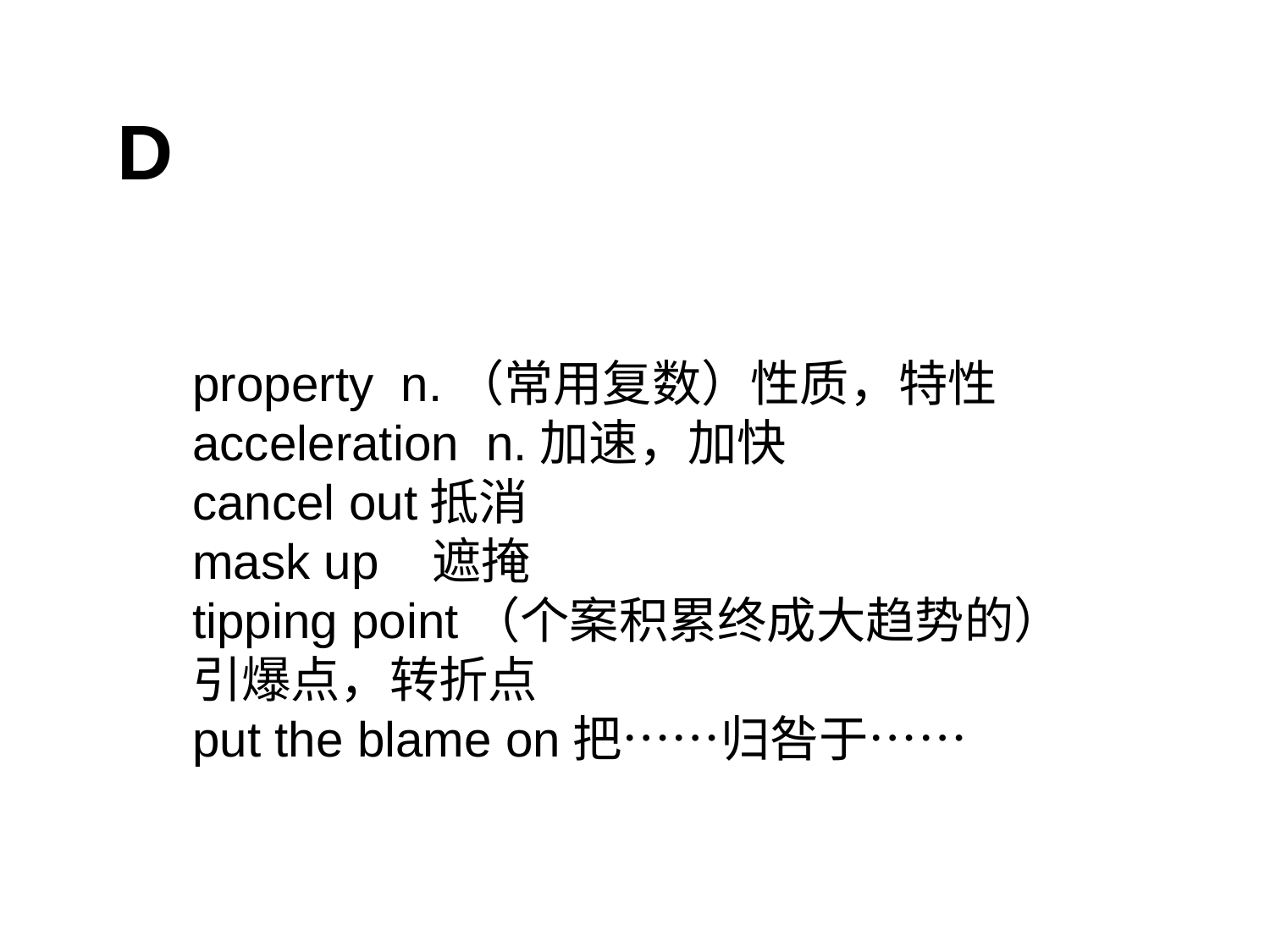

D
property  n.（常用复数）性质，特性
acceleration  n.加速，加快
cancel out抵消
mask up   遮掩
tipping point（个案积累终成大趋势的）引爆点，转折点
put the blame on把……归咎于……